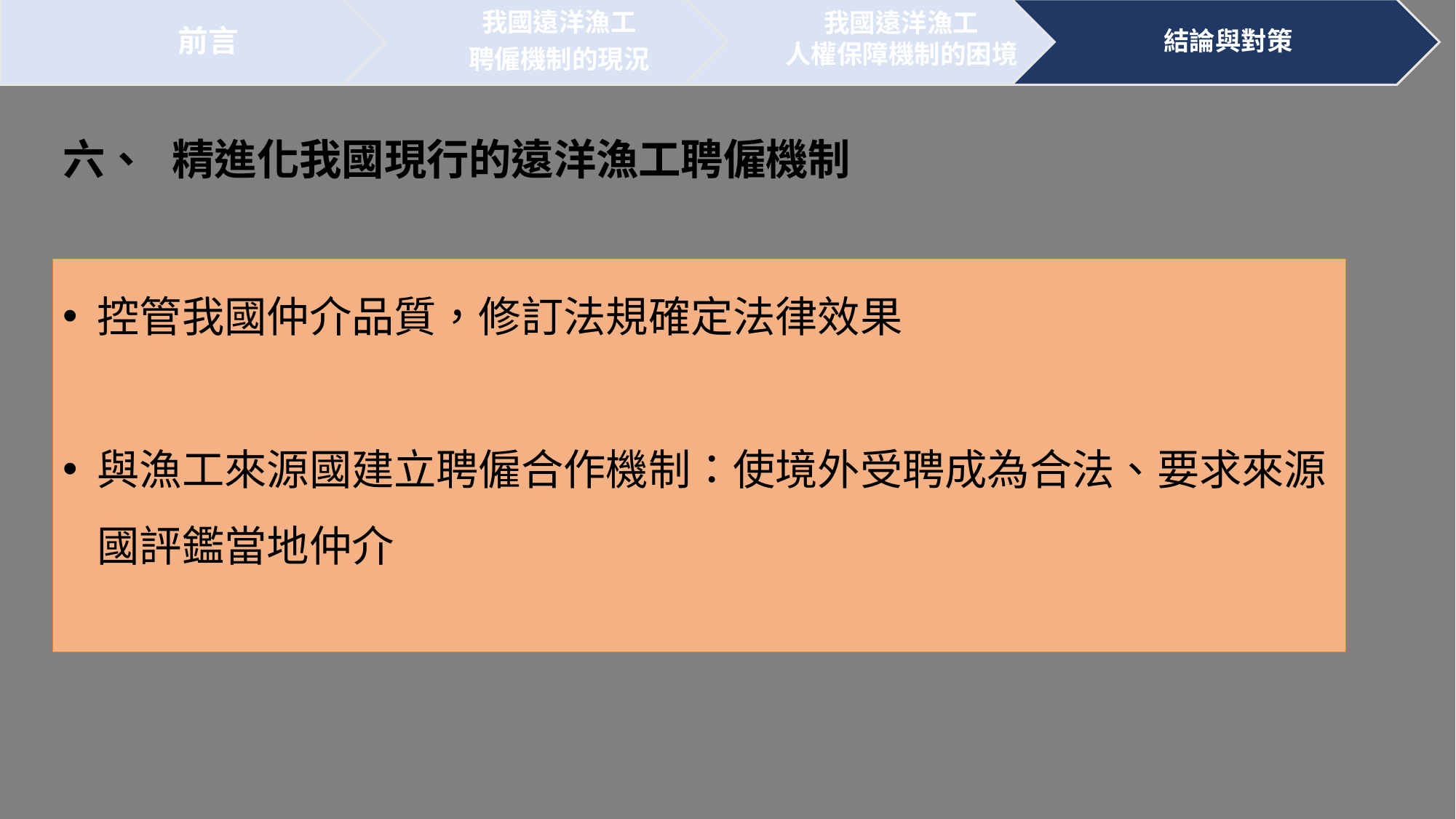

前言
我國遠洋漁工
聘僱機制的現況
我國遠洋漁工
人權保障機制的困境
結論與對策
六、	精進化我國現行的遠洋漁工聘僱機制
控管我國仲介品質，修訂法規確定法律效果

與漁工來源國建立聘僱合作機制：使境外受聘成為合法、要求來源國評鑑當地仲介